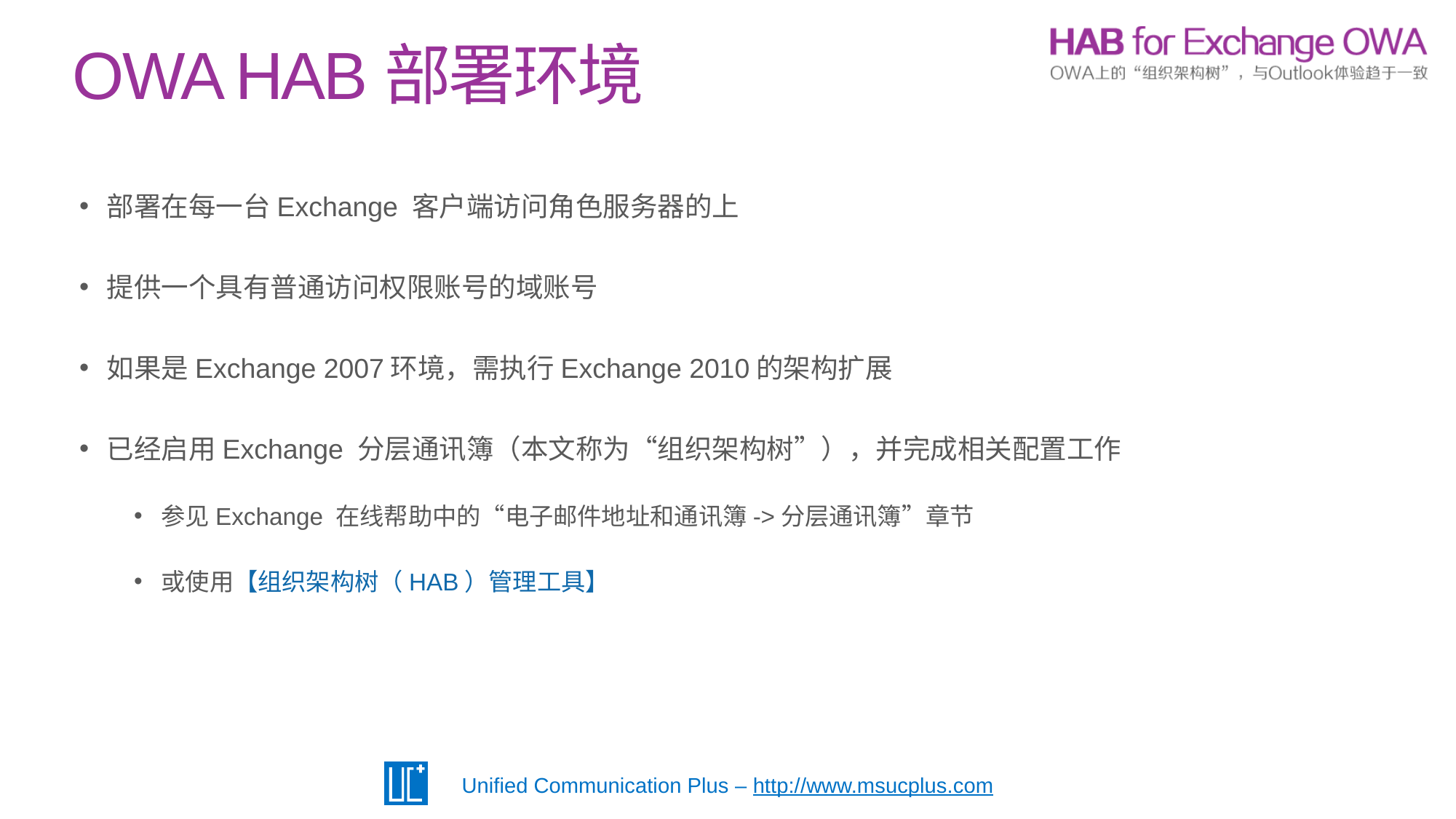

OWA HAB部署环境
部署在每一台Exchange 客户端访问角色服务器的上
提供一个具有普通访问权限账号的域账号
如果是Exchange 2007环境，需执行Exchange 2010的架构扩展
已经启用Exchange 分层通讯簿（本文称为“组织架构树”），并完成相关配置工作
参见Exchange 在线帮助中的“电子邮件地址和通讯簿->分层通讯簿”章节
或使用【组织架构树（HAB）管理工具】